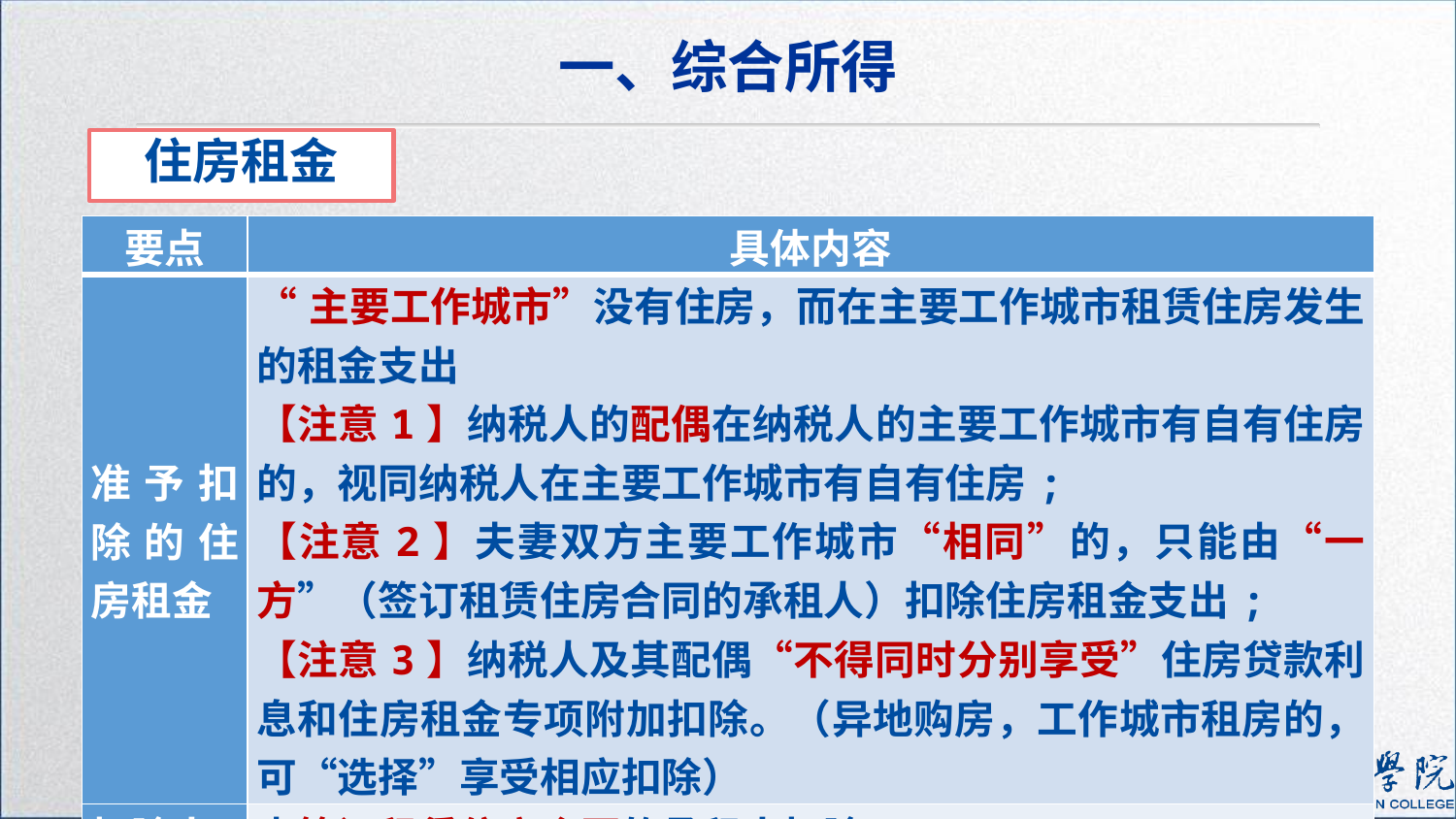

一、综合所得
住房租金
| 要点 | 具体内容 |
| --- | --- |
| 准予扣除的住房租金 | “主要工作城市”没有住房，而在主要工作城市租赁住房发生的租金支出 【注意1】纳税人的配偶在纳税人的主要工作城市有自有住房的，视同纳税人在主要工作城市有自有住房; 【注意2】夫妻双方主要工作城市“相同”的，只能由“一方”（签订租赁住房合同的承租人）扣除住房租金支出; 【注意3】纳税人及其配偶“不得同时分别享受”住房贷款利息和住房租金专项附加扣除。（异地购房，工作城市租房的，可“选择”享受相应扣除） |
| 扣除人 | 由签订租赁住房合同的承租人扣除 |
92